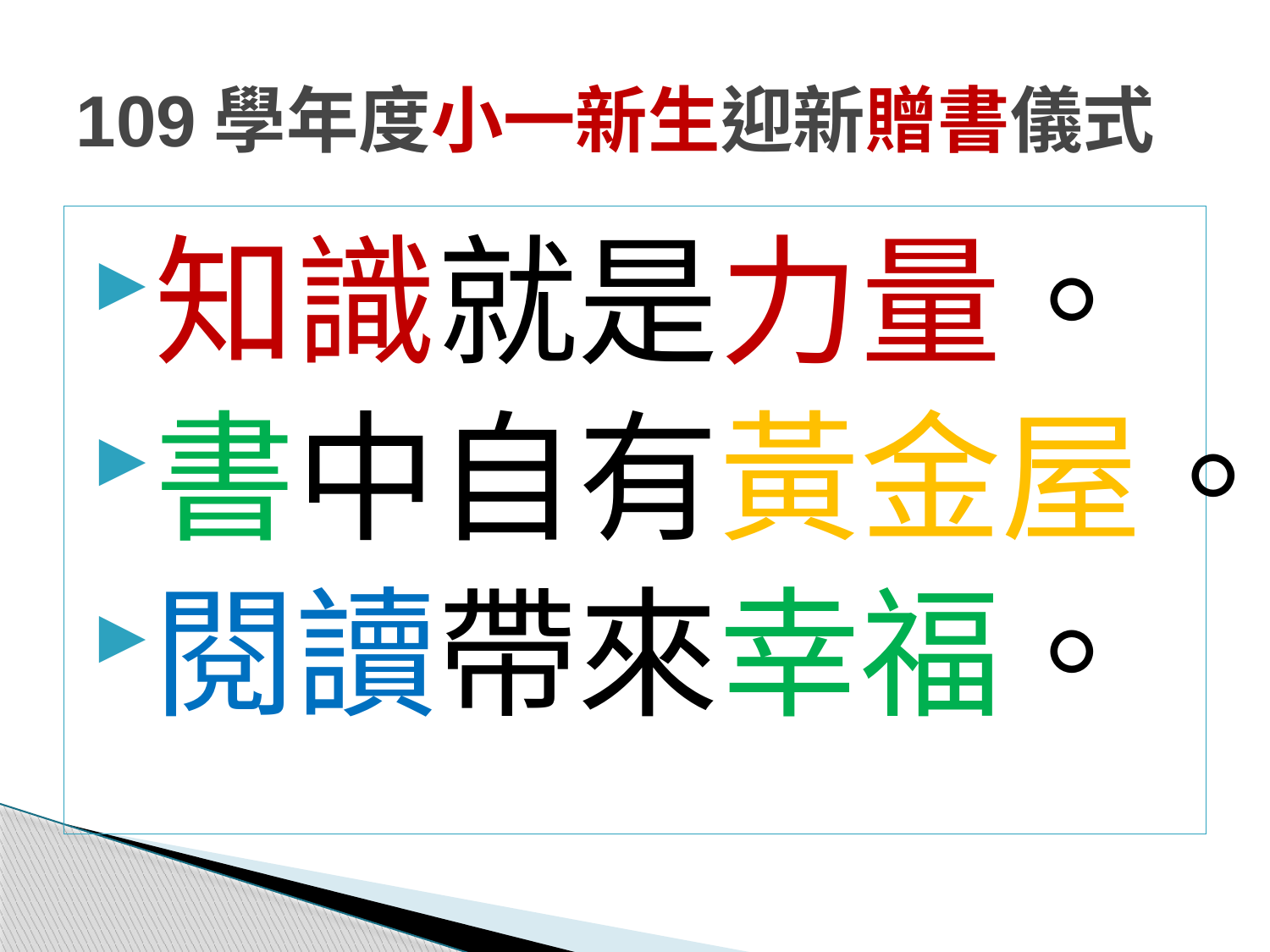

# 109學年度小一新生迎新贈書儀式
知識就是力量。
書中自有黃金屋。
閱讀帶來幸福。